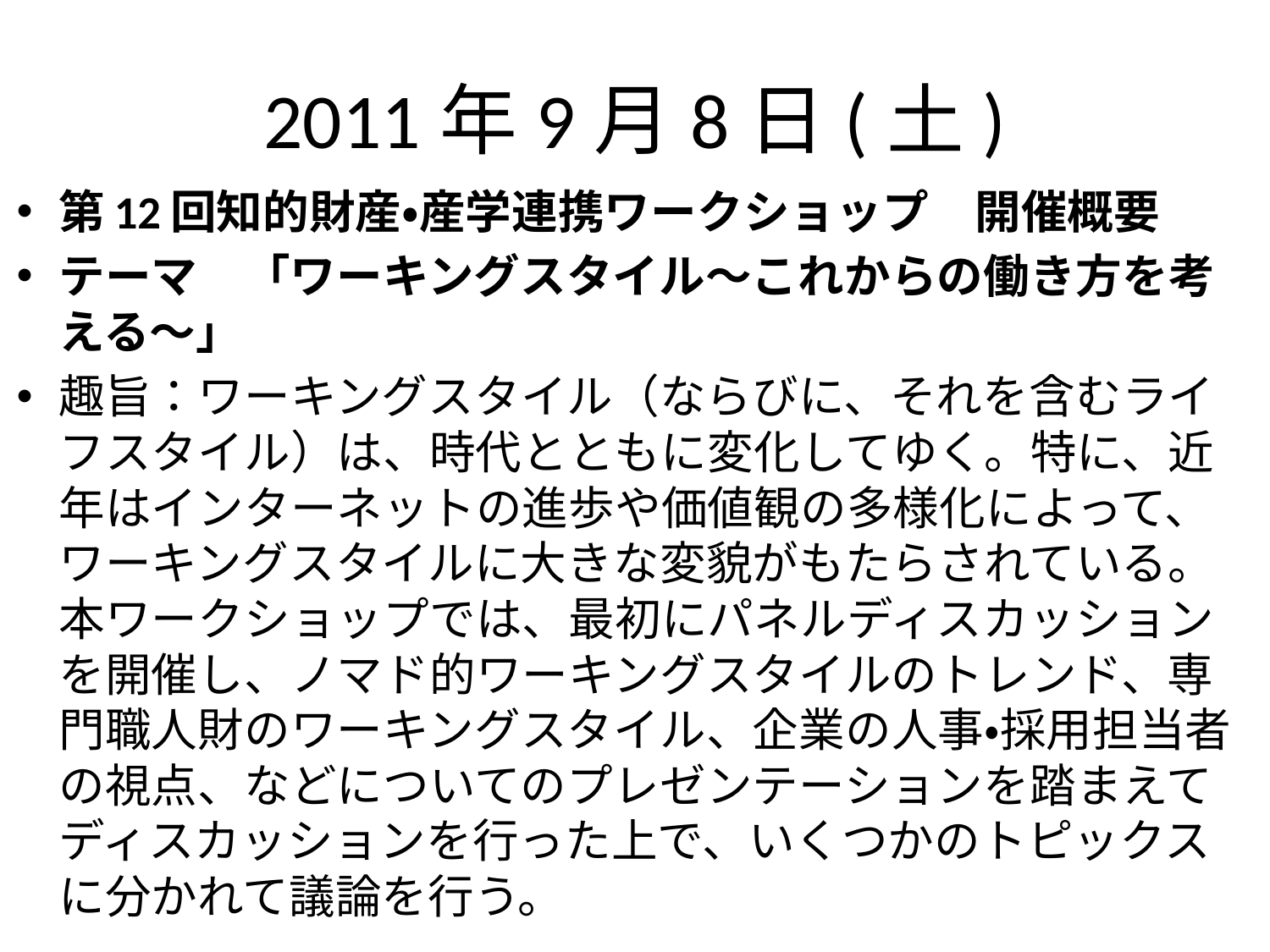

# 2011年9月8日(土)
第12回知的財産・産学連携ワークショップ　開催概要
テーマ　「ワーキングスタイル～これからの働き方を考える～」
趣旨：ワーキングスタイル（ならびに、それを含むライフスタイル）は、時代とともに変化してゆく。特に、近年はインターネットの進歩や価値観の多様化によって、ワーキングスタイルに大きな変貌がもたらされている。本ワークショップでは、最初にパネルディスカッションを開催し、ノマド的ワーキングスタイルのトレンド、専門職人財のワーキングスタイル、企業の人事・採用担当者の視点、などについてのプレゼンテーションを踏まえてディスカッションを行った上で、いくつかのトピックスに分かれて議論を行う。